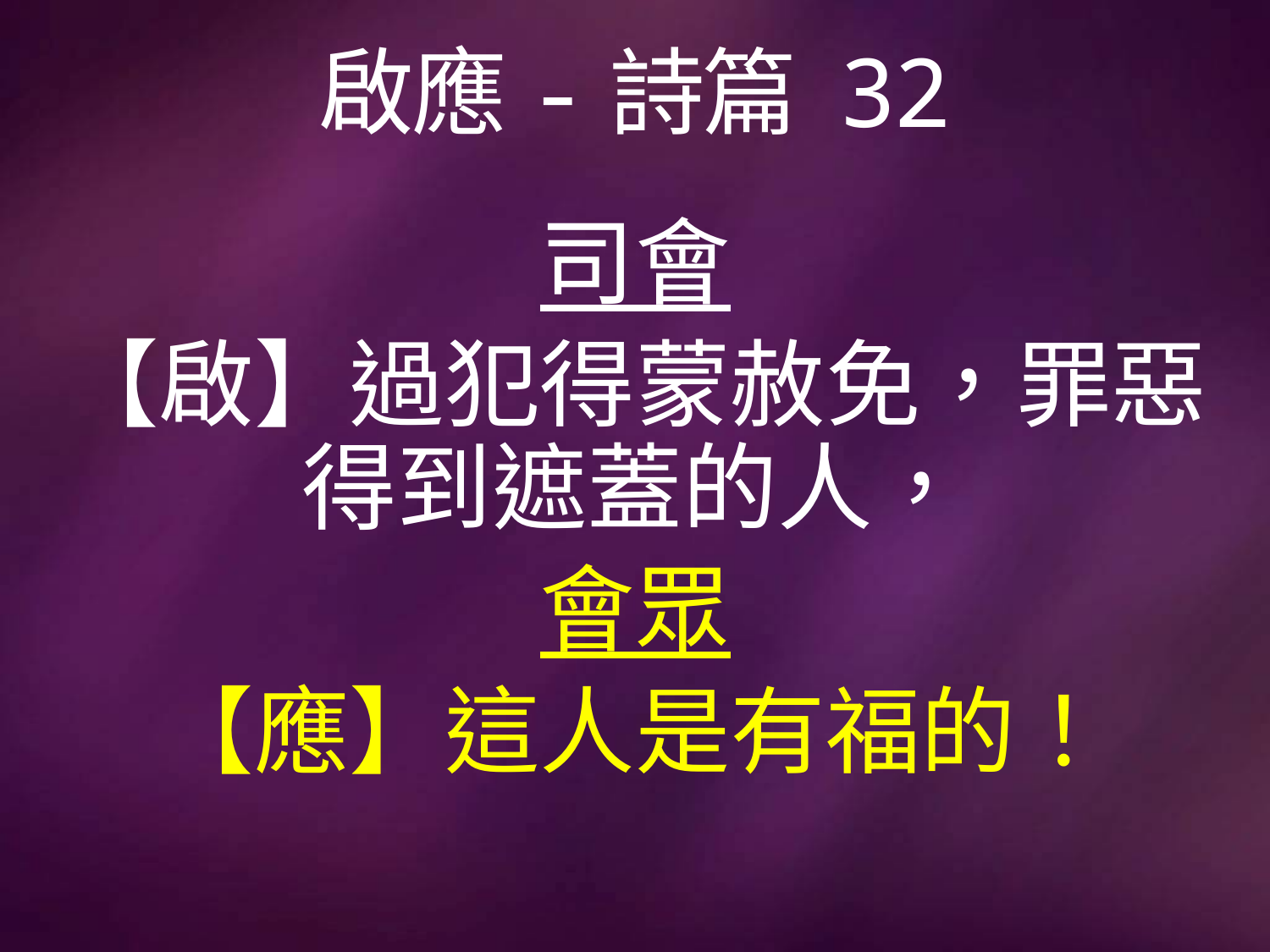

# 啟應-詩篇 32
司會
【啟】過犯得蒙赦免，罪惡得到遮蓋的人，
會眾
【應】這人是有福的！